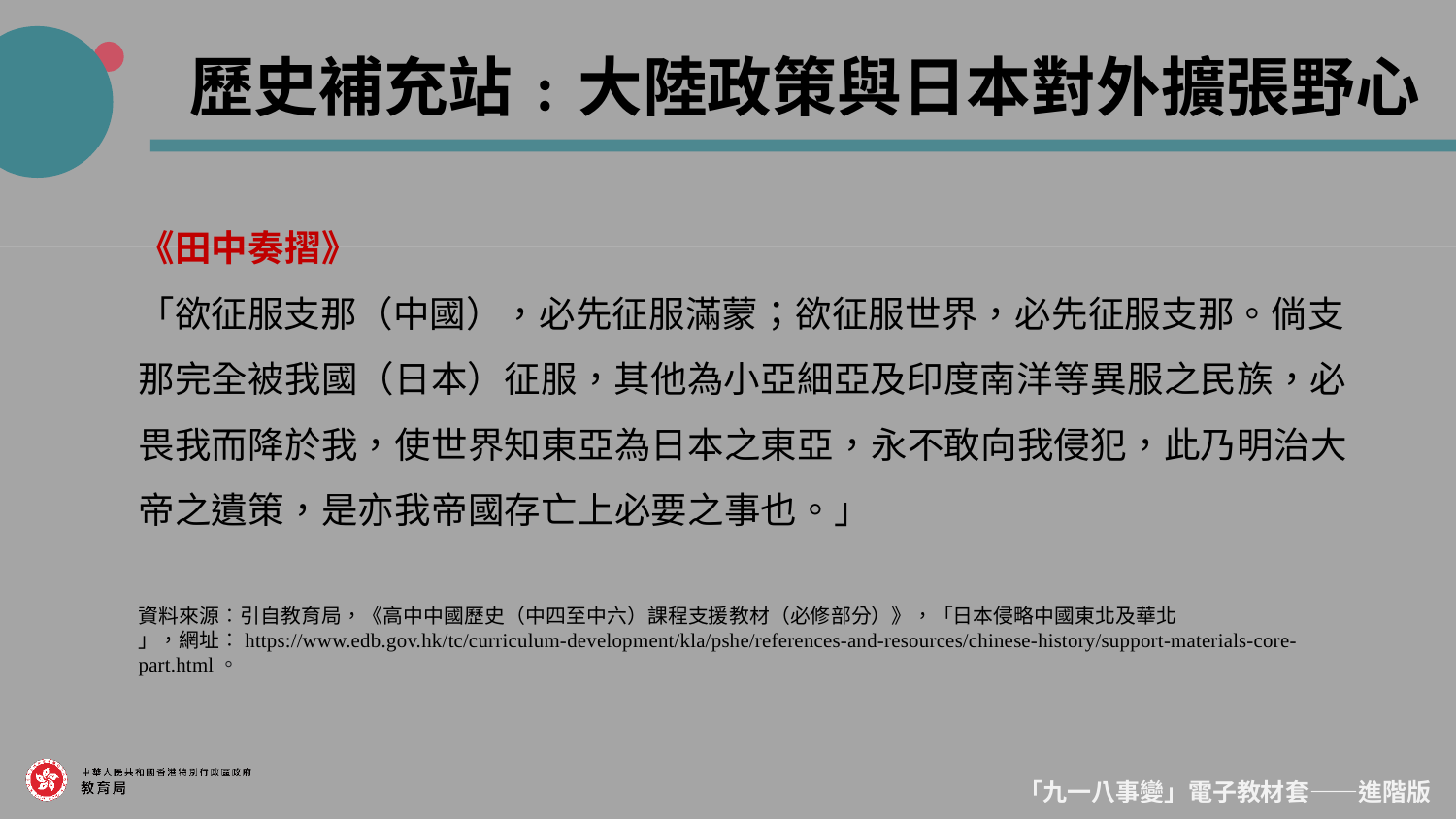

歷史補充站﹕大陸政策與日本對外擴張野心

《田中奏摺》
「欲征服支那（中國），必先征服滿蒙；欲征服世界，必先征服支那。倘支那完全被我國（日本）征服，其他為小亞細亞及印度南洋等異服之民族，必畏我而降於我，使世界知東亞為日本之東亞，永不敢向我侵犯，此乃明治大帝之遺策，是亦我帝國存亡上必要之事也。」

資料來源︰引自教育局，《高中中國歷史（中四至中六）課程支援教材（必修部分）》，「日本侵略中國東北及華北 」，網址︰https://www.edb.gov.hk/tc/curriculum-development/kla/pshe/references-and-resources/chinese-history/support-materials-core-part.html。